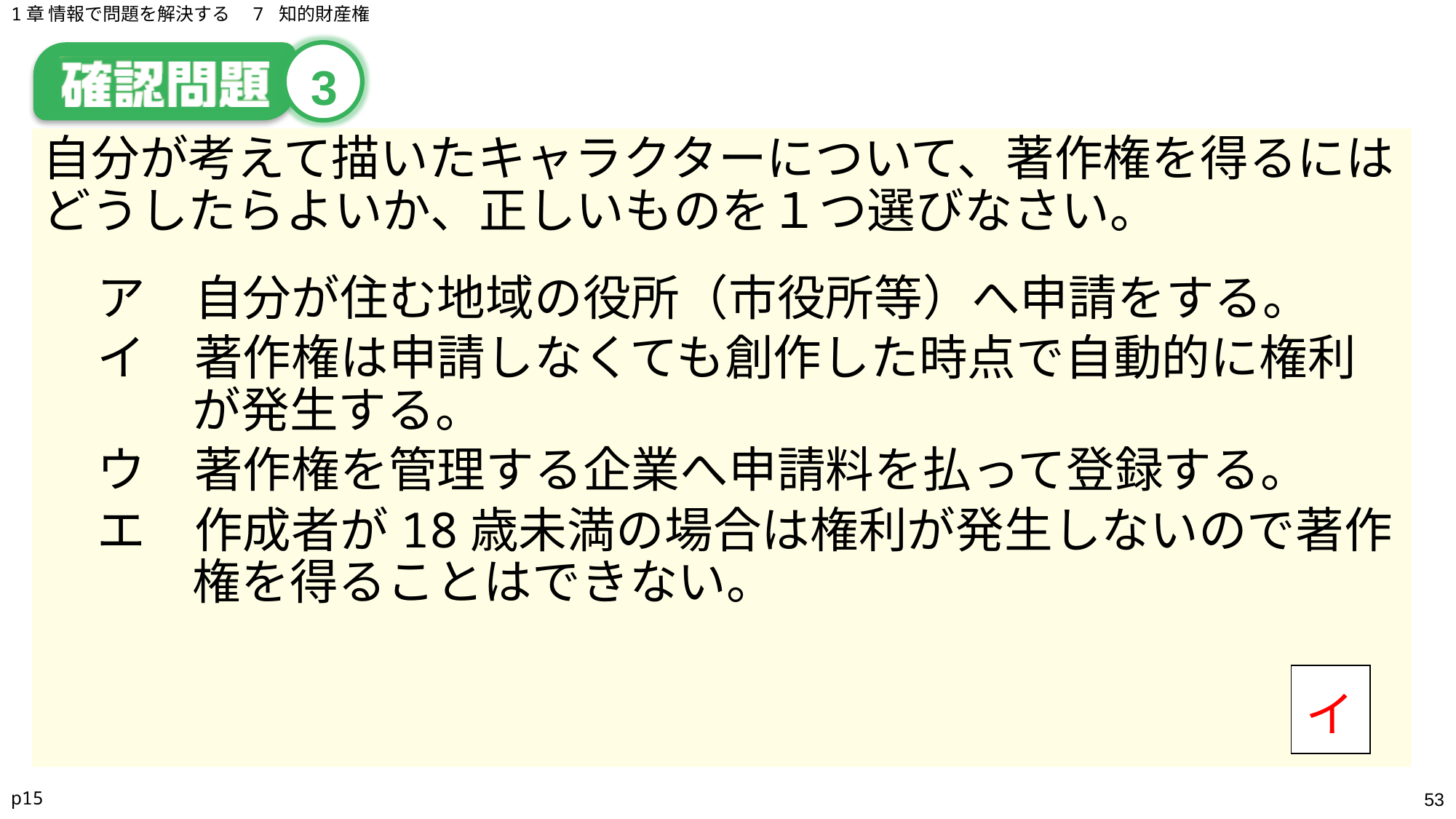

1章 情報で問題を解決する　7 知的財産権
# 3
自分が考えて描いたキャラクターについて、著作権を得るにはどうしたらよいか、正しいものを１つ選びなさい。
ア　自分が住む地域の役所（市役所等）へ申請をする。
イ　著作権は申請しなくても創作した時点で自動的に権利が発生する。
ウ　著作権を管理する企業へ申請料を払って登録する。
エ　作成者が18歳未満の場合は権利が発生しないので著作権を得ることはできない。

|  |
| --- |
イ
p15
53